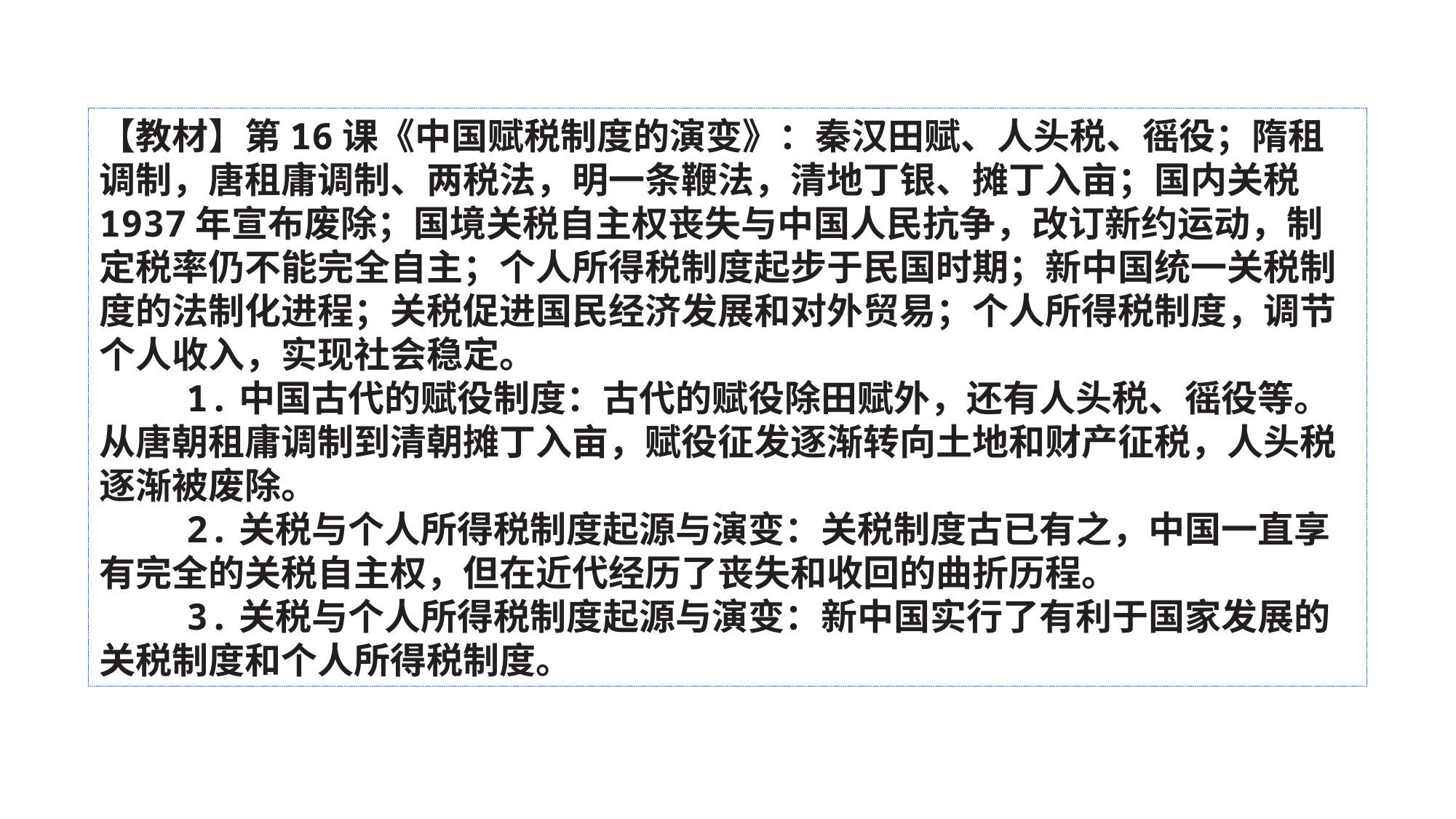

【教材】第16课《中国赋税制度的演变》：秦汉田赋、人头税、徭役；隋租调制，唐租庸调制、两税法，明一条鞭法，清地丁银、摊丁入亩；国内关税1937年宣布废除；国境关税自主权丧失与中国人民抗争，改订新约运动，制定税率仍不能完全自主；个人所得税制度起步于民国时期；新中国统一关税制度的法制化进程；关税促进国民经济发展和对外贸易；个人所得税制度，调节个人收入，实现社会稳定。
    1.中国古代的赋役制度：古代的赋役除田赋外，还有人头税、徭役等。从唐朝租庸调制到清朝摊丁入亩，赋役征发逐渐转向土地和财产征税，人头税逐渐被废除。
    2.关税与个人所得税制度起源与演变：关税制度古已有之，中国一直享有完全的关税自主权，但在近代经历了丧失和收回的曲折历程。
    3.关税与个人所得税制度起源与演变：新中国实行了有利于国家发展的关税制度和个人所得税制度。